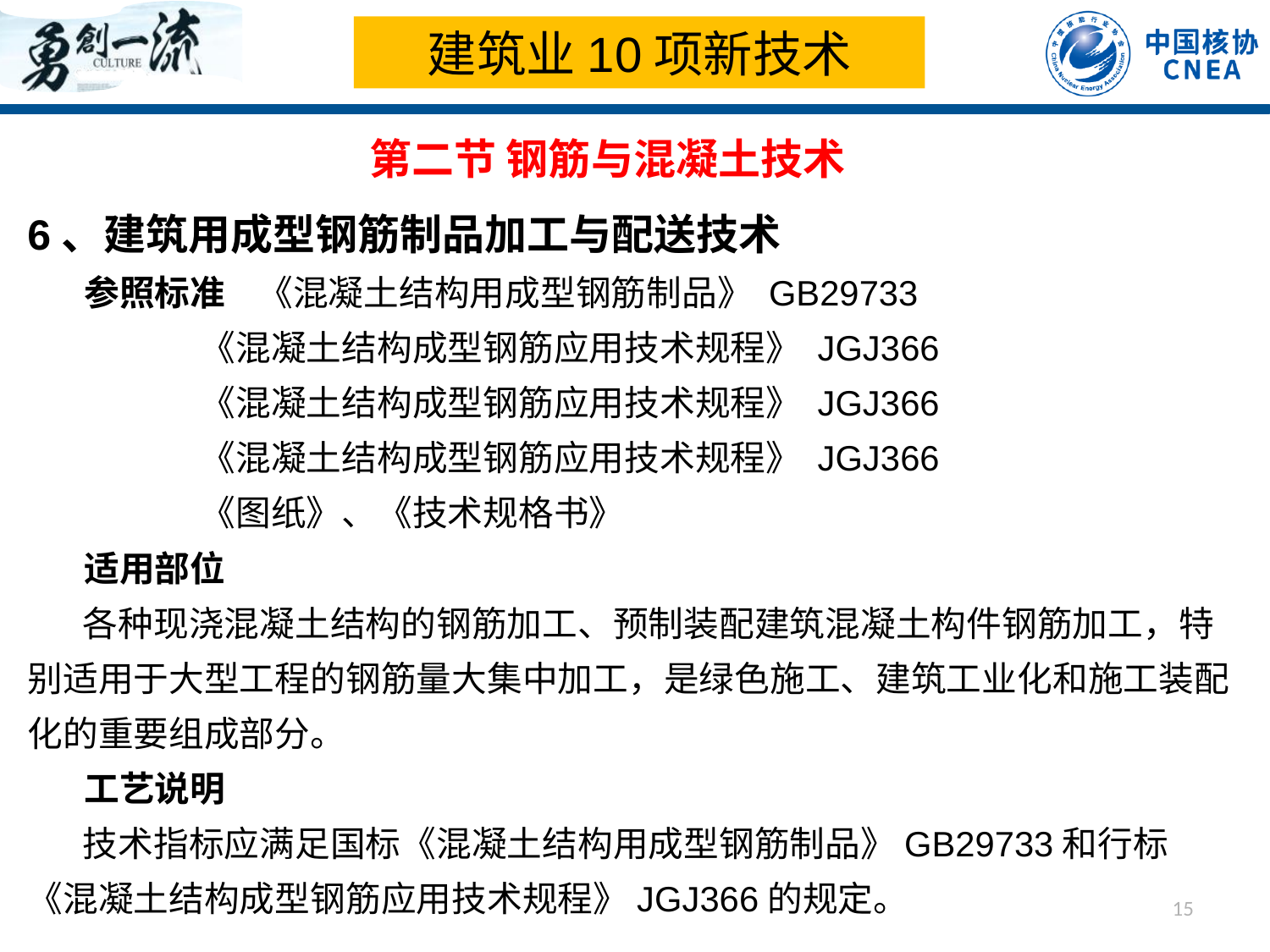

建筑业10项新技术
第二节 钢筋与混凝土技术
6、建筑用成型钢筋制品加工与配送技术
      参照标准    《混凝土结构用成型钢筋制品》 GB29733
                     《混凝土结构成型钢筋应用技术规程》 JGJ366
                     《混凝土结构成型钢筋应用技术规程》 JGJ366
                     《混凝土结构成型钢筋应用技术规程》 JGJ366
                     《图纸》、《技术规格书》
      适用部位
      各种现浇混凝土结构的钢筋加工、预制装配建筑混凝土构件钢筋加工，特别适用于大型工程的钢筋量大集中加工，是绿色施工、建筑工业化和施工装配化的重要组成部分。
      工艺说明
      技术指标应满足国标《混凝土结构用成型钢筋制品》GB29733和行标《混凝土结构成型钢筋应用技术规程》JGJ366的规定。

15